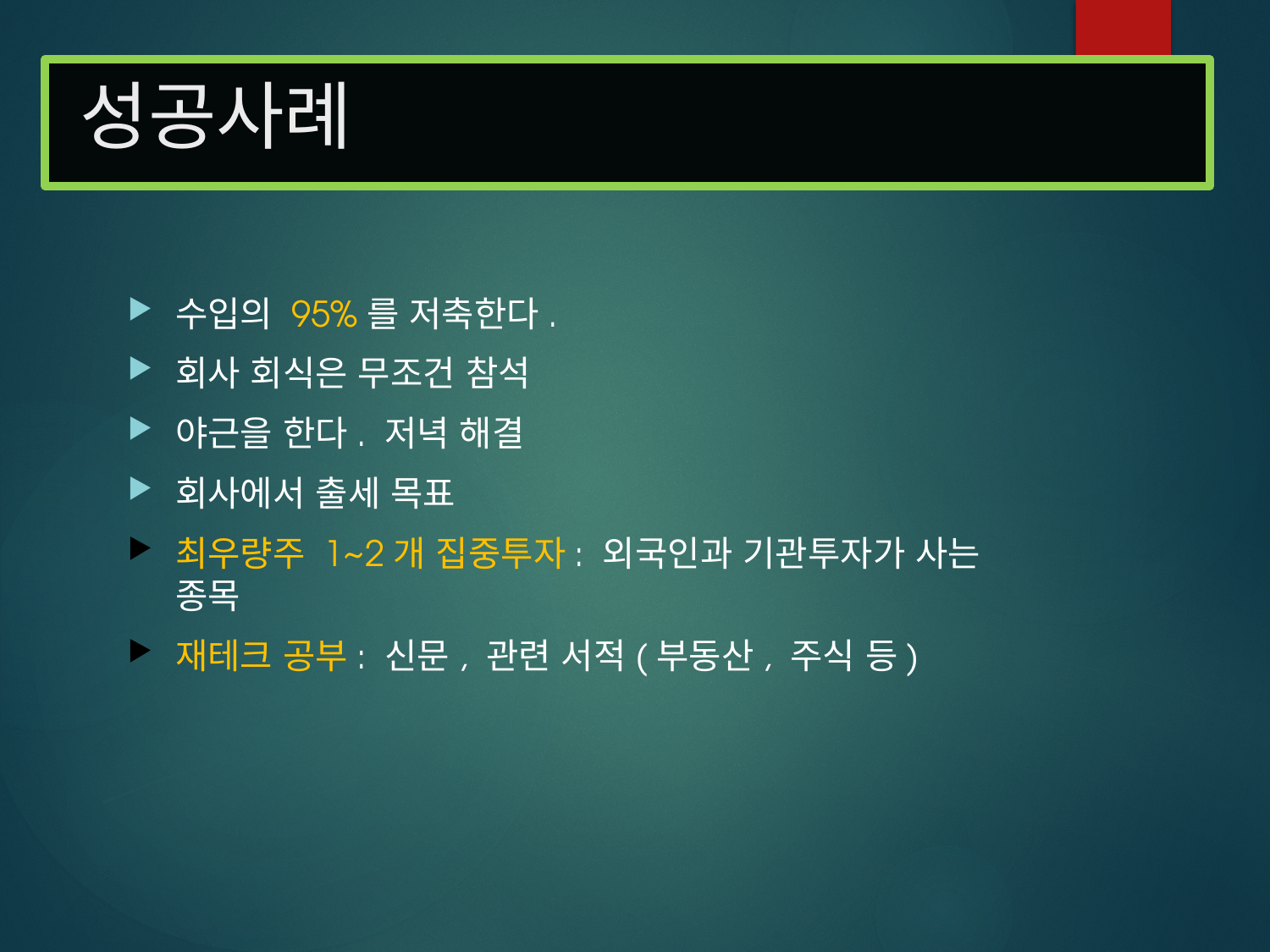

# 성공사례
수입의 95%를 저축한다.
회사 회식은 무조건 참석
야근을 한다. 저녁 해결
회사에서 출세 목표
최우량주 1~2개 집중투자: 외국인과 기관투자가 사는 종목
재테크 공부: 신문, 관련 서적(부동산, 주식 등)